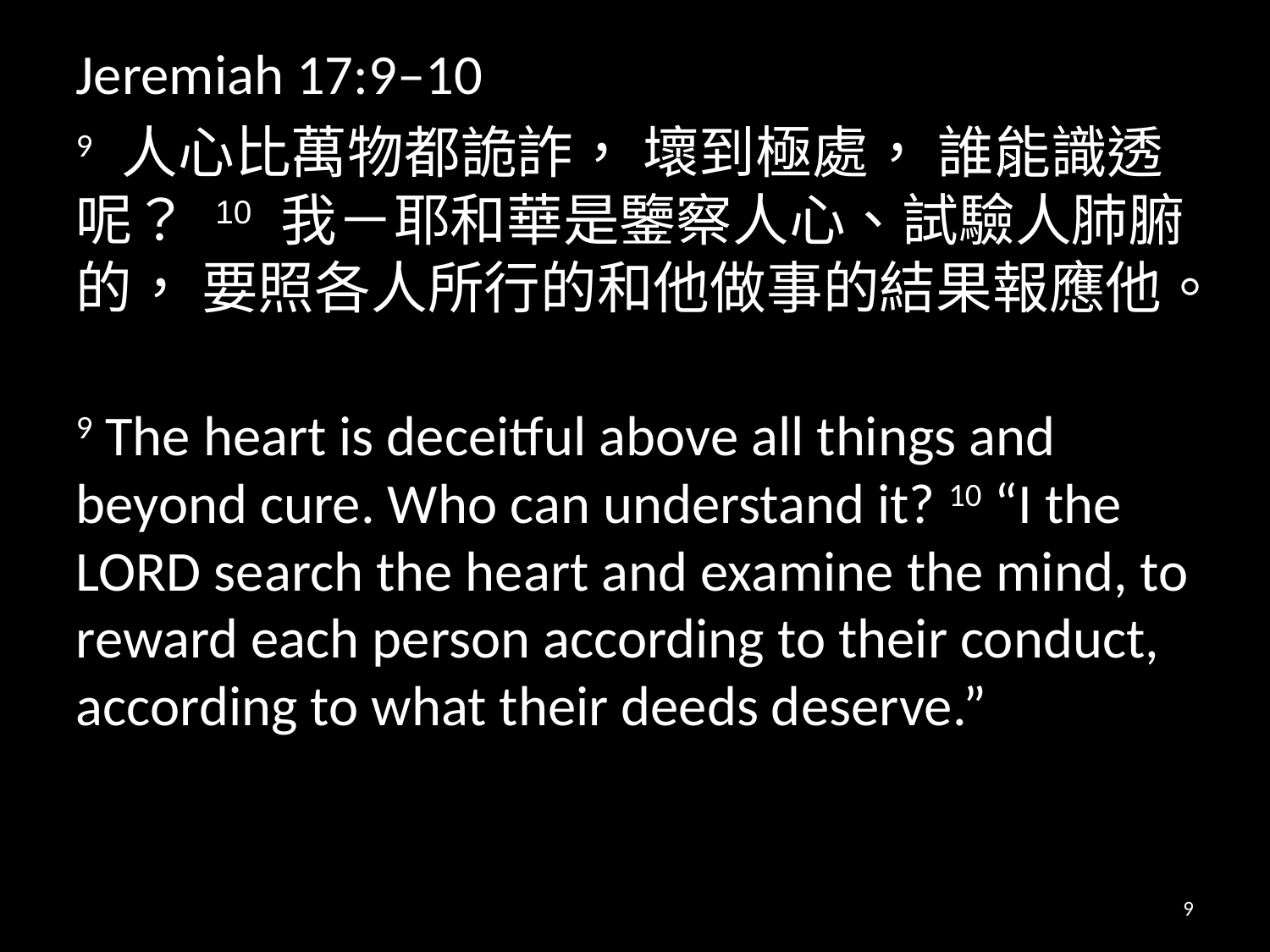

Jeremiah 17:9–10
9 人心比萬物都詭詐， 壞到極處， 誰能識透呢？ 10 我－耶和華是鑒察人心、試驗人肺腑的， 要照各人所行的和他做事的結果報應他。
9 The heart is deceitful above all things and beyond cure. Who can understand it? 10 “I the Lord search the heart and examine the mind, to reward each person according to their conduct, according to what their deeds deserve.”

9